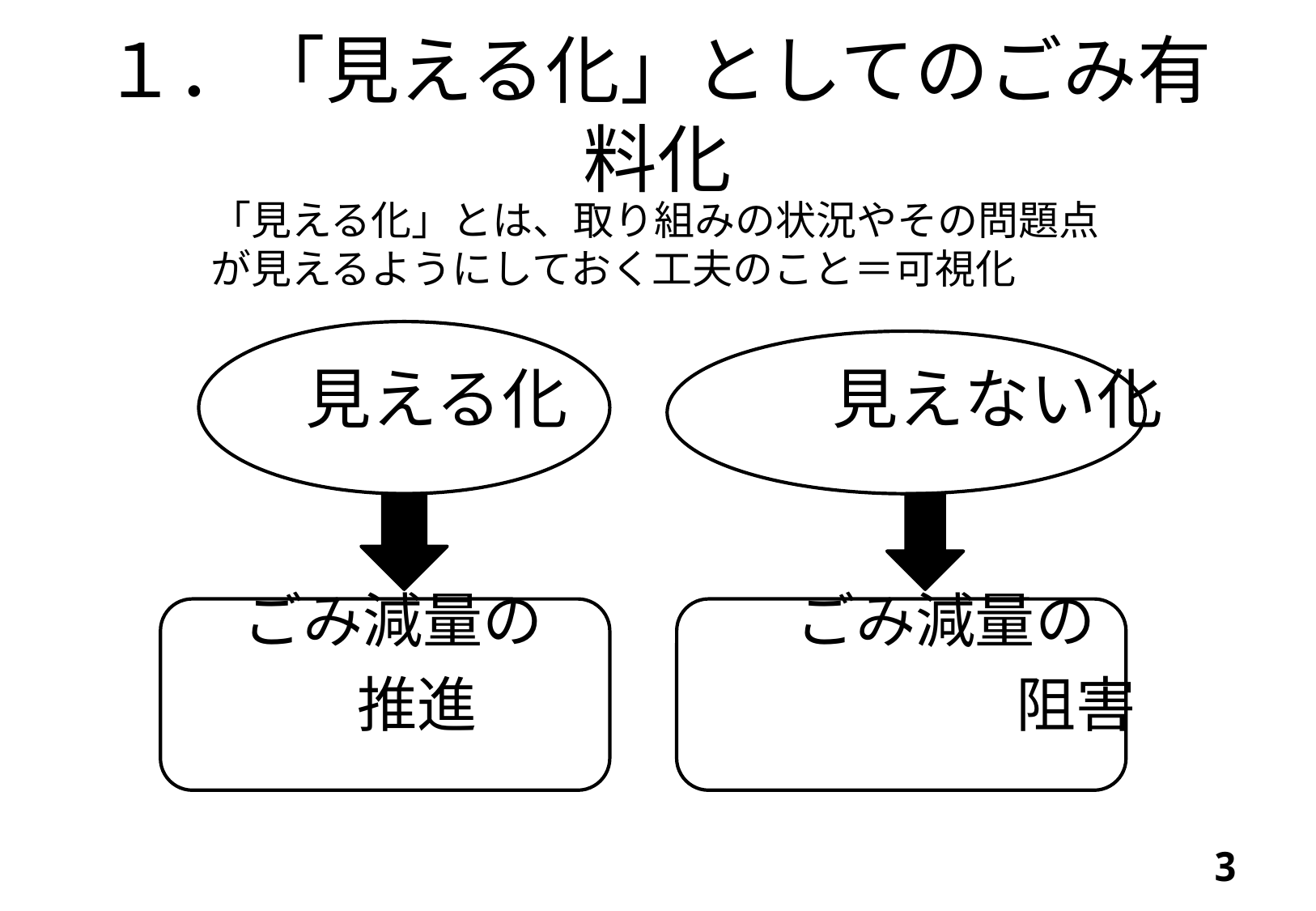

# １．「見える化」としてのごみ有料化
「見える化」とは、取り組みの状況やその問題点が見えるようにしておく工夫のこと＝可視化

　　　  見える化　　　　見えない化

　　　  ごみ減量の　　　　 ごみ減量の
　　　　   推進　　　　　　　　　阻害

3